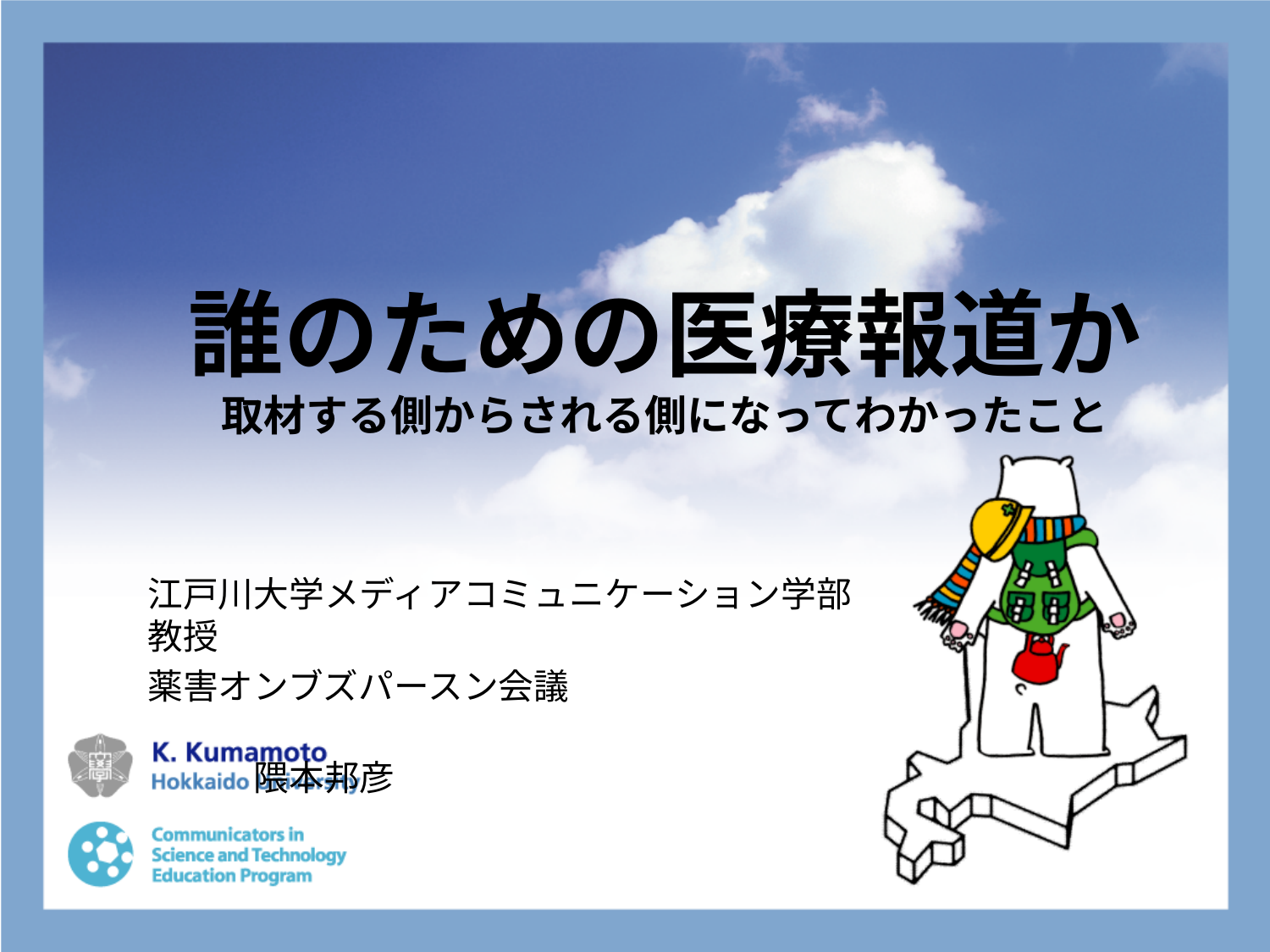

# 誰のための医療報道か 取材する側からされる側になってわかったこと
江戸川大学メディアコミュニケーション学部教授
薬害オンブズパースン会議
　　　　　　　　　　　　　　　　　　　　　　　隈本邦彦